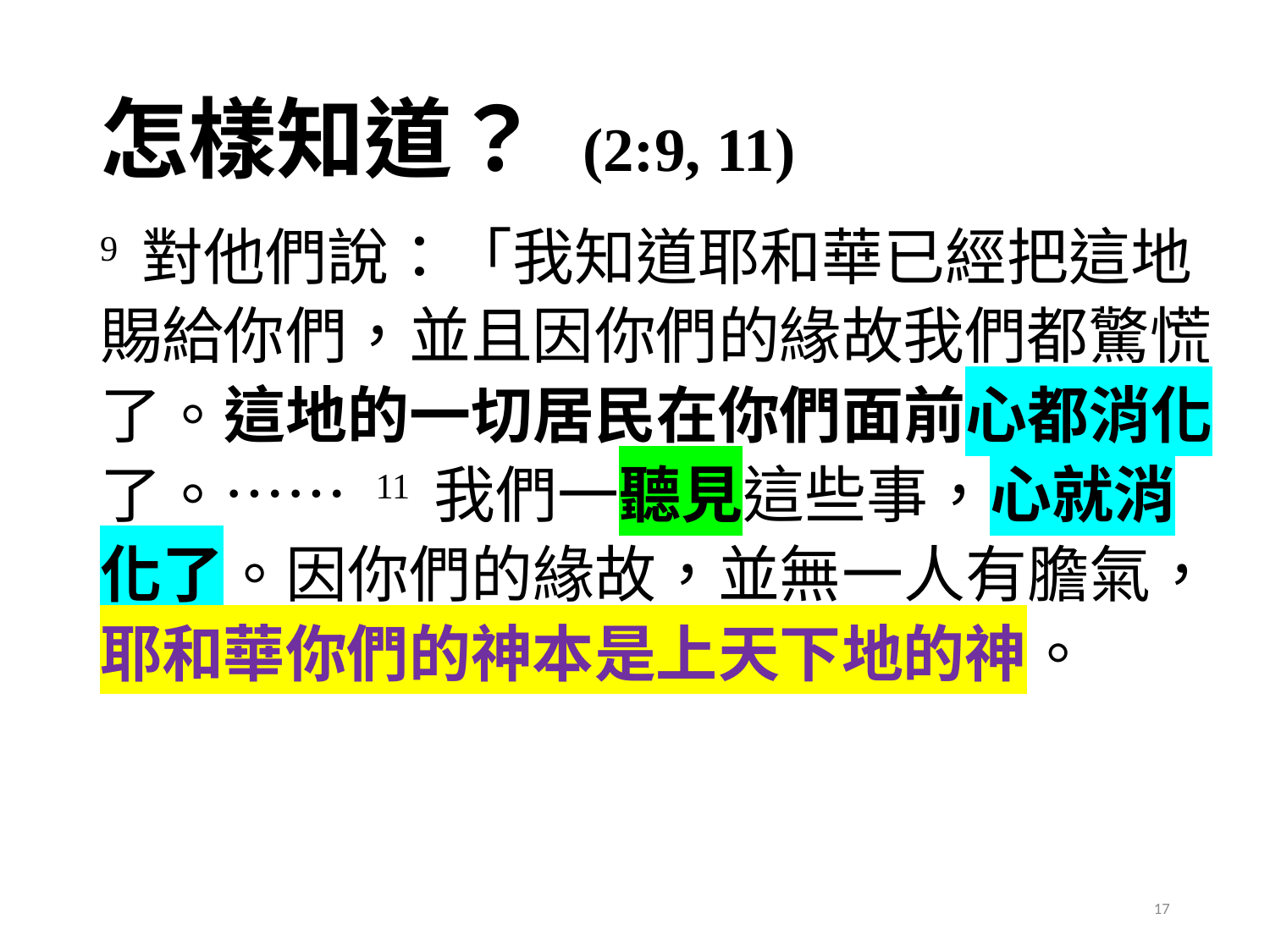

# 怎樣知道？ (2:9, 11)
9 對他們說：「我知道耶和華已經把這地賜給你們，並且因你們的緣故我們都驚慌了。這地的一切居民在你們面前心都消化了。…… 11 我們一聽見這些事，心就消化了。因你們的緣故，並無一人有膽氣，耶和華你們的神本是上天下地的神。

17